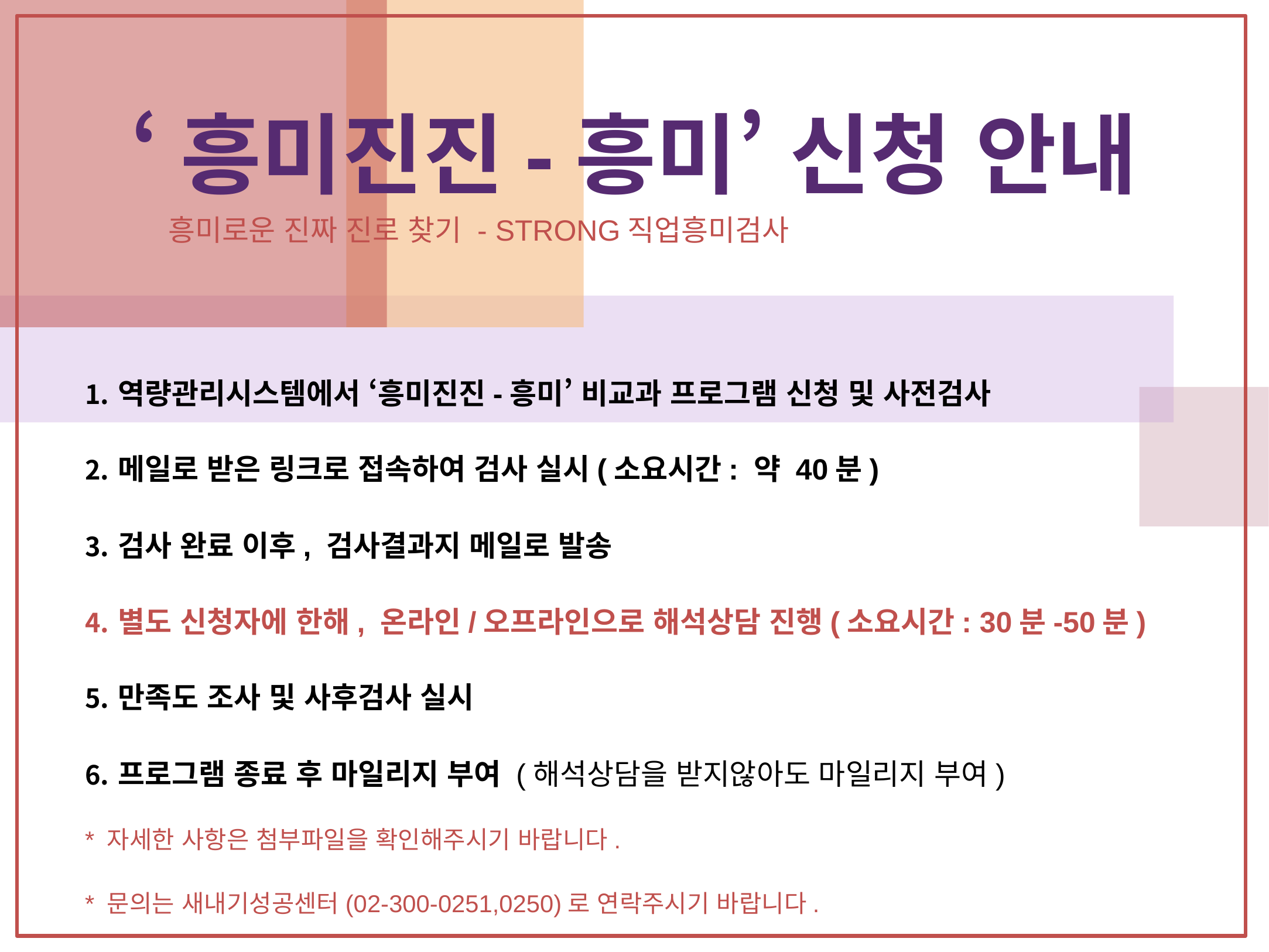

# ‘흥미진진-흥미’ 신청 안내
흥미로운 진짜 진로 찾기 - STRONG직업흥미검사
역량관리시스템에서 ‘흥미진진-흥미’ 비교과 프로그램 신청 및 사전검사
메일로 받은 링크로 접속하여 검사 실시(소요시간: 약 40분)
검사 완료 이후, 검사결과지 메일로 발송
별도 신청자에 한해, 온라인/오프라인으로 해석상담 진행(소요시간: 30분-50분)
만족도 조사 및 사후검사 실시
프로그램 종료 후 마일리지 부여 (해석상담을 받지않아도 마일리지 부여)
* 자세한 사항은 첨부파일을 확인해주시기 바랍니다.
* 문의는 새내기성공센터(02-300-0251,0250)로 연락주시기 바랍니다.